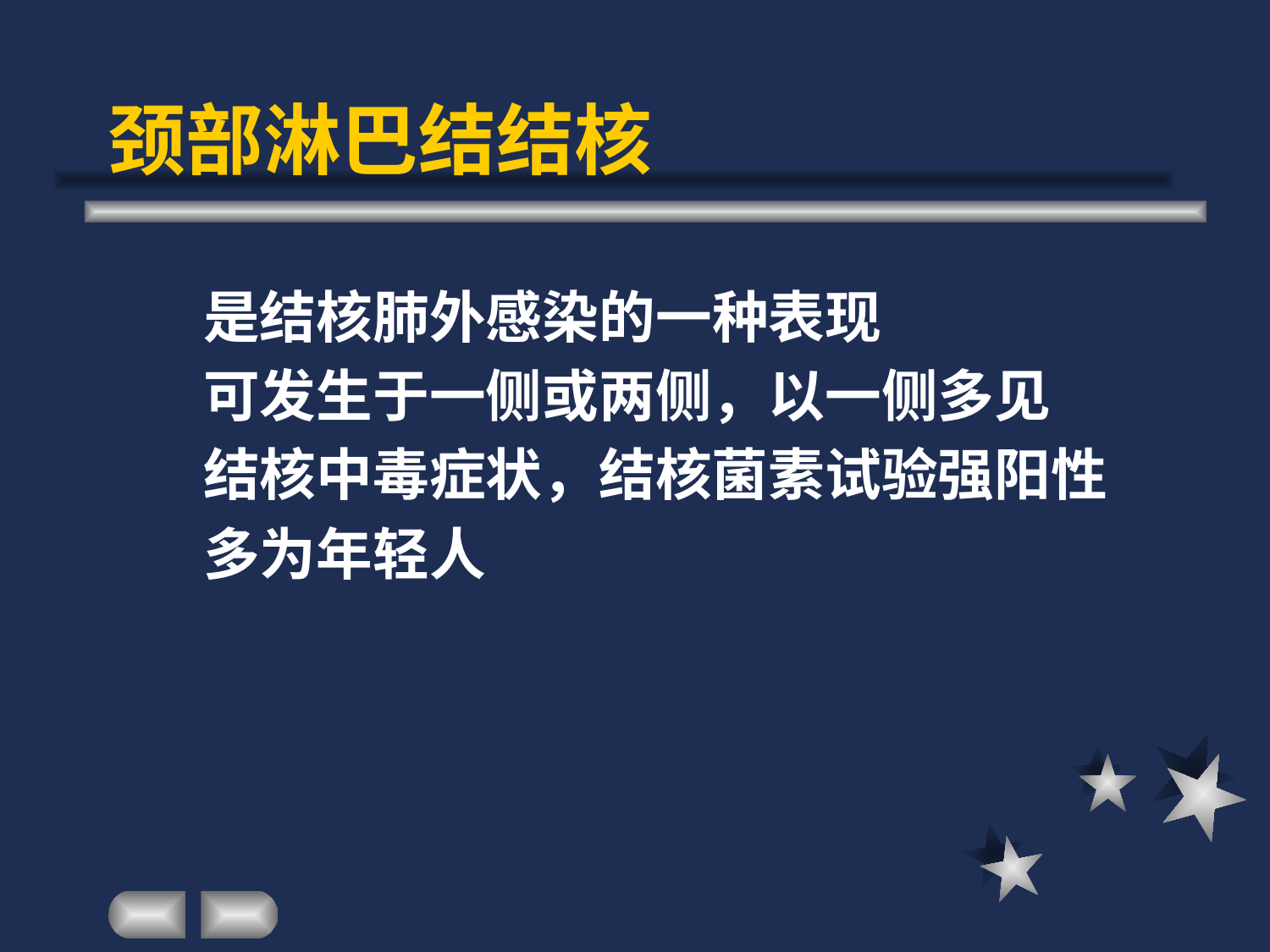

# 颈部淋巴结结核
是结核肺外感染的一种表现
可发生于一侧或两侧，以一侧多见
结核中毒症状，结核菌素试验强阳性
多为年轻人